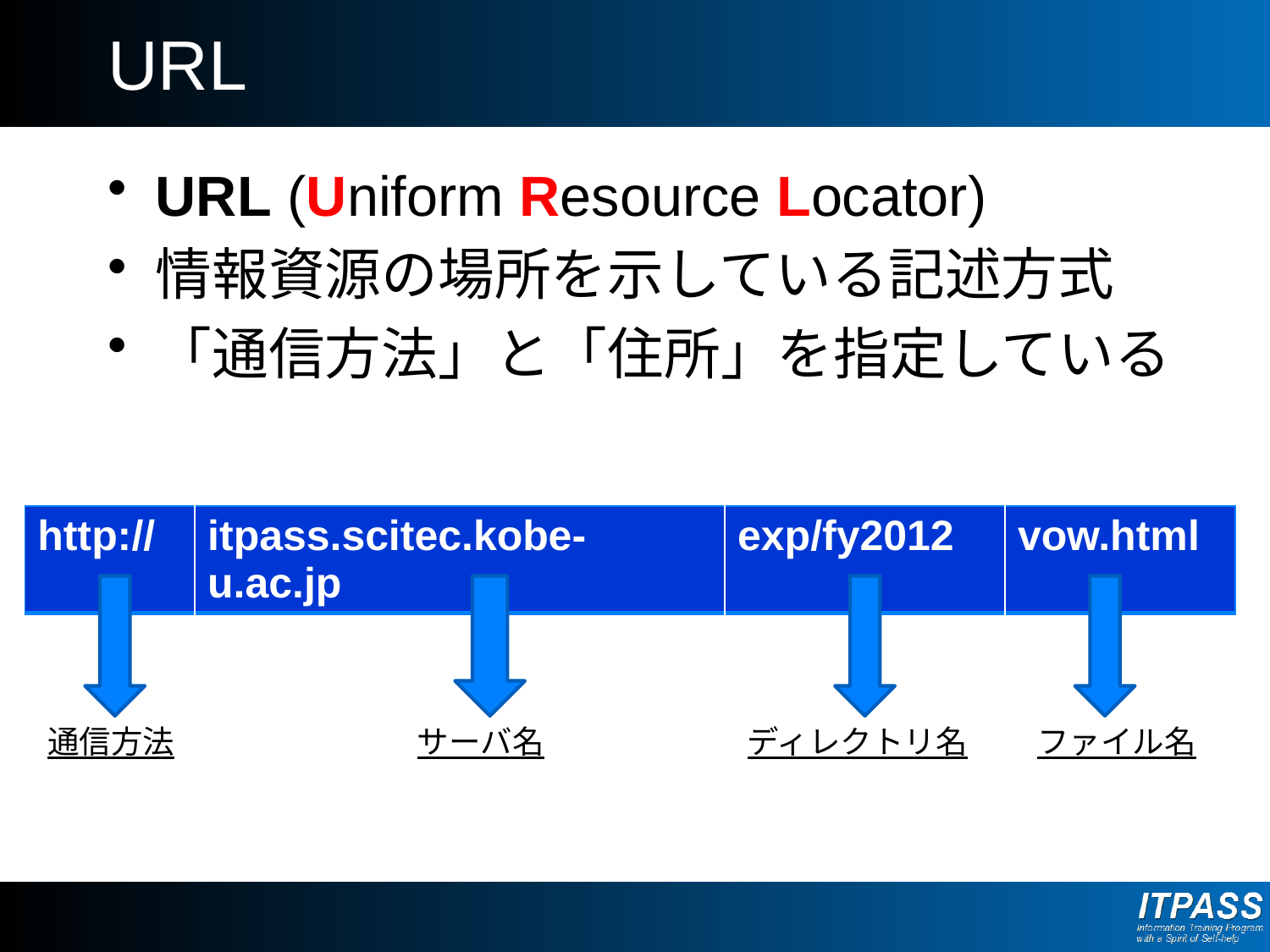

# URL
URL (Uniform Resource Locator)
情報資源の場所を示している記述方式
「通信方法」と「住所」を指定している

| http:// | itpass.scitec.kobe-u.ac.jp | exp/fy2012 | vow.html |
| --- | --- | --- | --- |

通信方法
サーバ名
ディレクトリ名
ファイル名